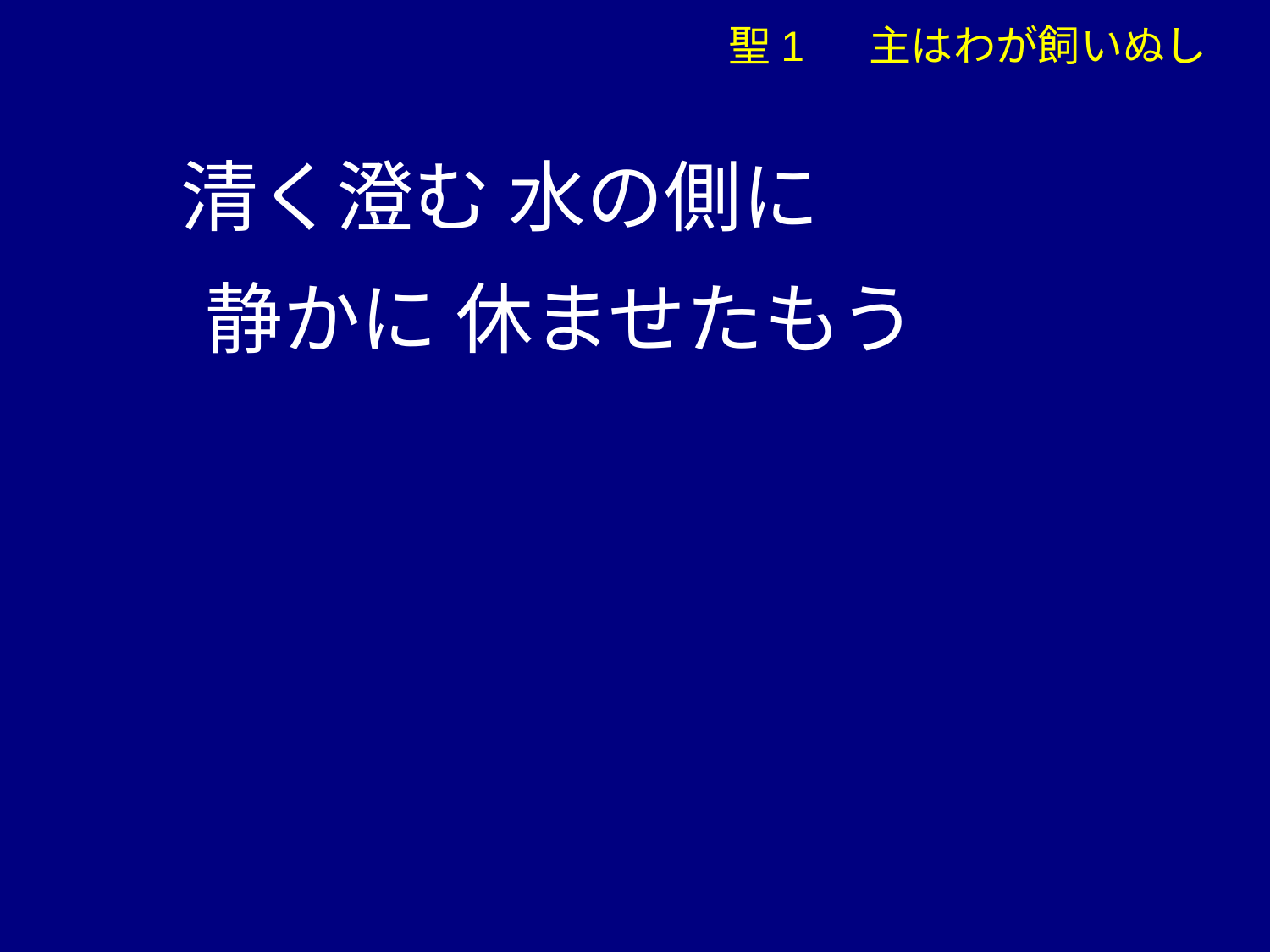

聖1 　主はわが飼いぬし
   　清く澄む 水の側に
　　 静かに 休ませたもう